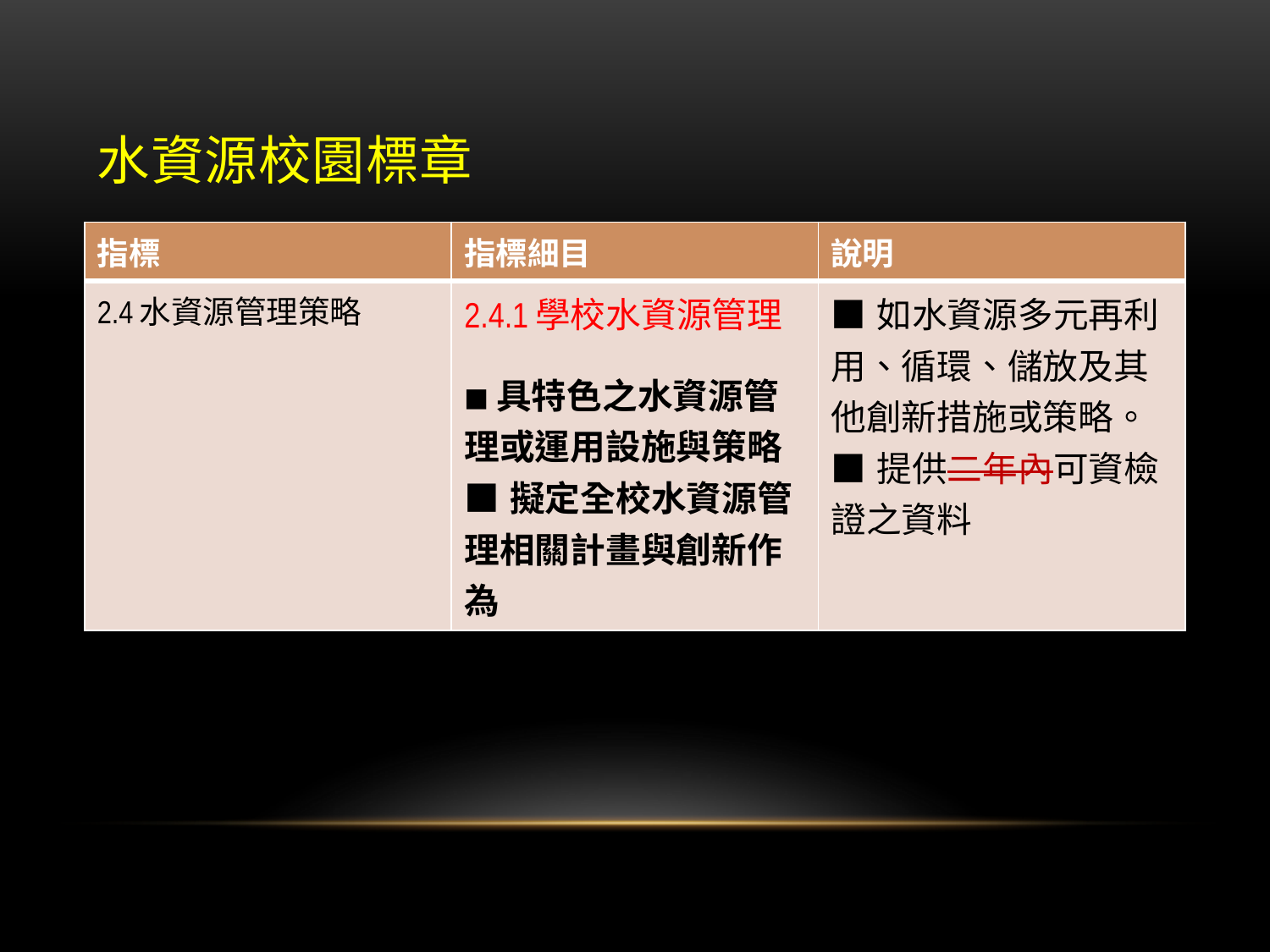

# 水資源校園標章
| 指標 | 指標細目 | 說明 |
| --- | --- | --- |
| 2.4水資源管理策略 | 2.4.1學校水資源管理 ■具特色之水資源管理或運用設施與策略 ■擬定全校水資源管理相關計畫與創新作為 | ■如水資源多元再利用、循環、儲放及其他創新措施或策略。 ■提供二年內可資檢證之資料 |